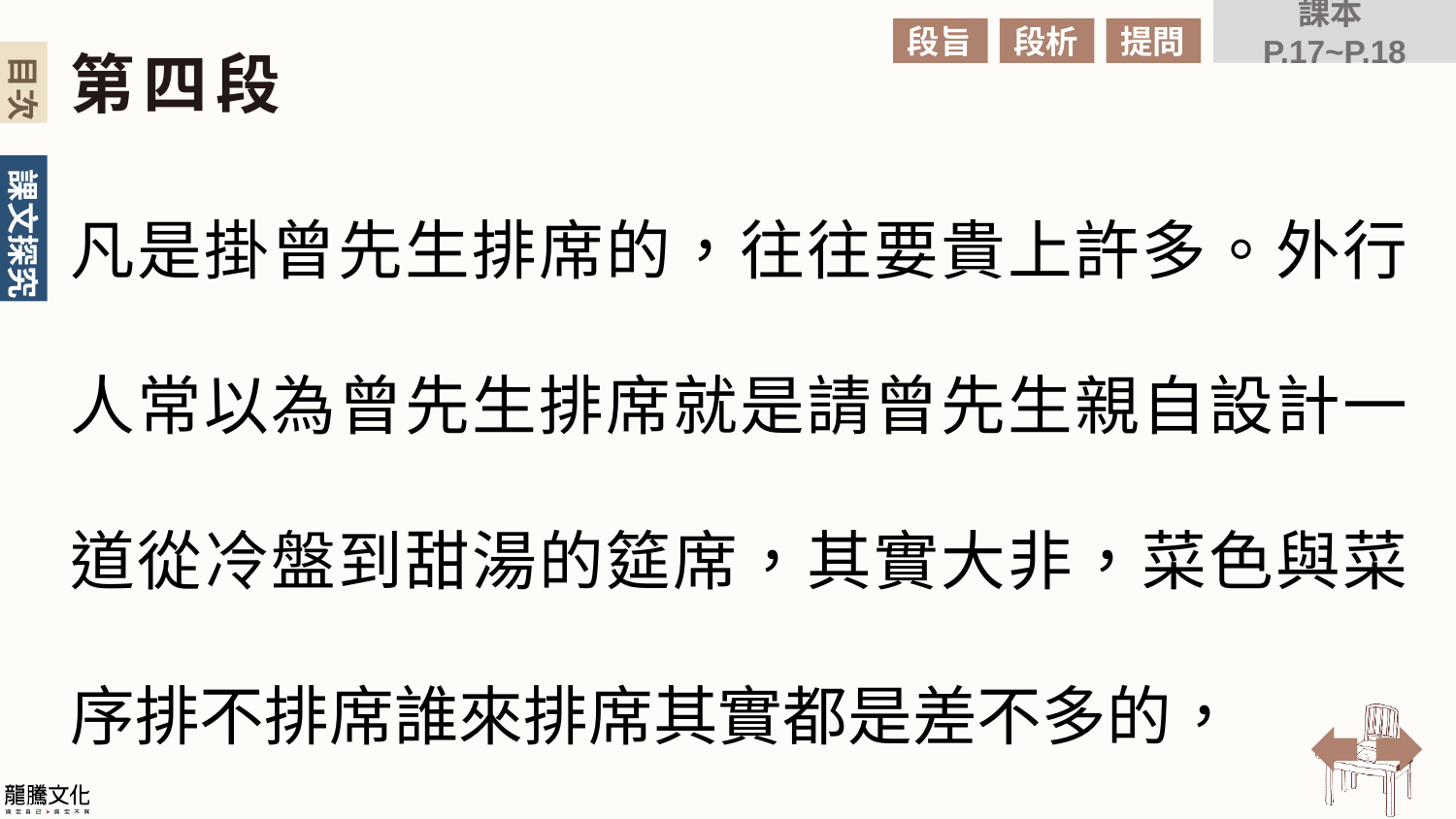

課本P.17~P.18
段旨
段析
提問
第四段
凡是掛曾先生排席的，往往要貴上許多。外行人常以為曾先生排席就是請曾先生親自設計一道從冷盤到甜湯的筵席，其實大非，菜色與菜序排不排席誰來排席其實都是差不多的，